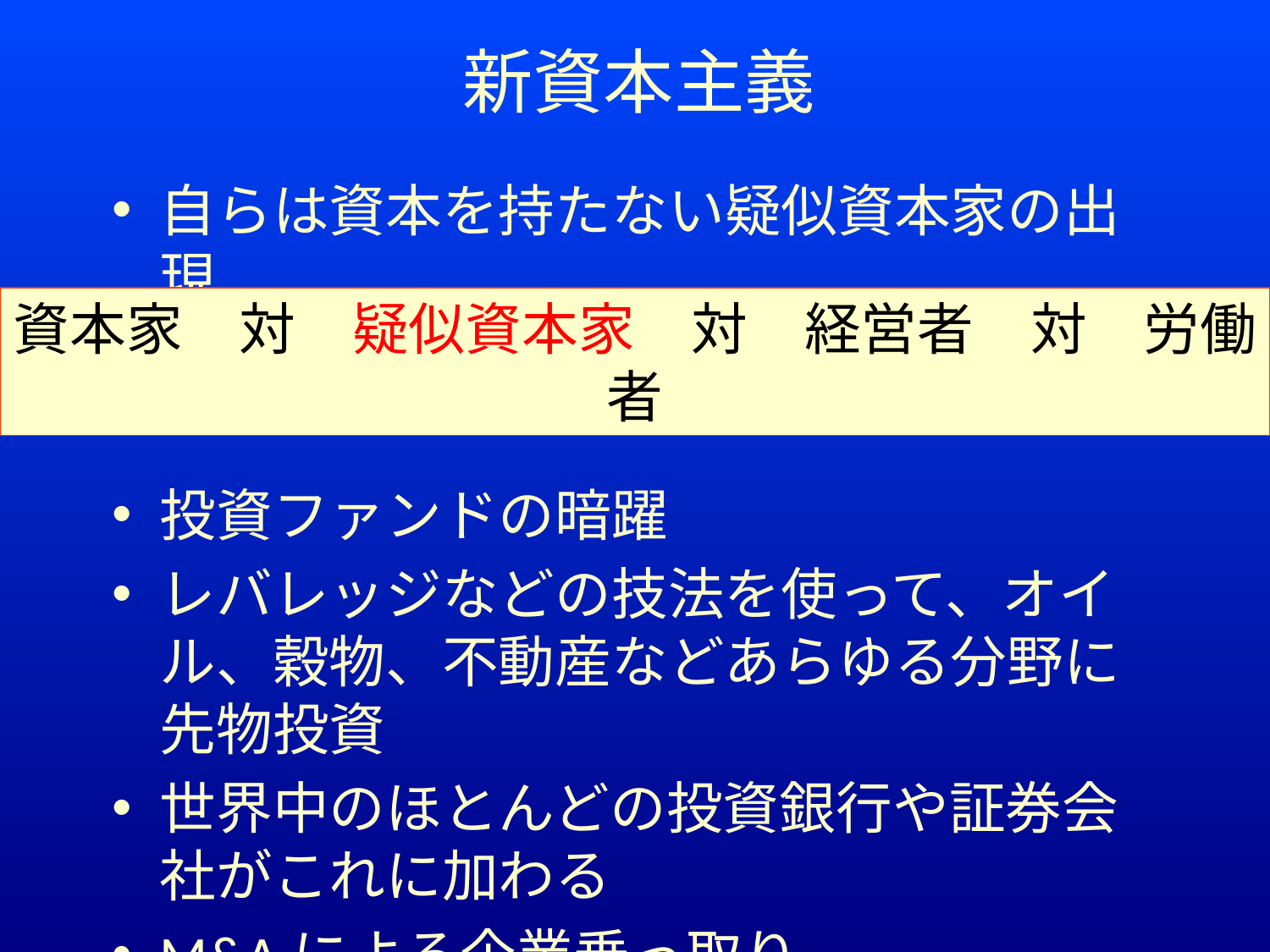

# 新資本主義
自らは資本を持たない疑似資本家の出現

投資ファンドの暗躍
レバレッジなどの技法を使って、オイル、穀物、不動産などあらゆる分野に先物投資
世界中のほとんどの投資銀行や証券会社がこれに加わる
M&Aによる企業乗っ取り

資本家　対　疑似資本家　対　経営者　対　労働者